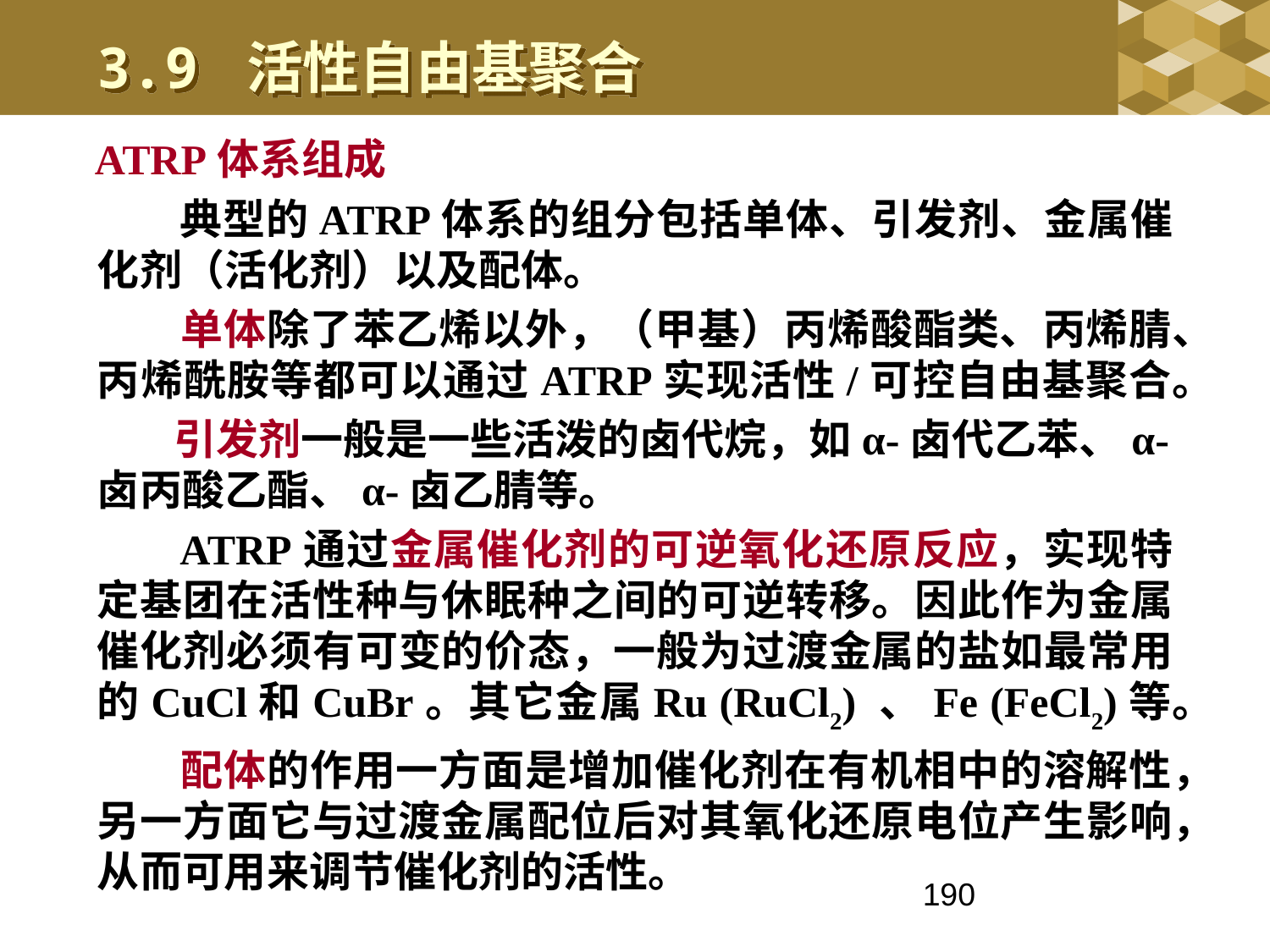

3.9 活性自由基聚合
ATRP体系组成
       典型的ATRP体系的组分包括单体、引发剂、金属催化剂（活化剂）以及配体。
       单体除了苯乙烯以外，（甲基）丙烯酸酯类、丙烯腈、丙烯酰胺等都可以通过ATRP实现活性/可控自由基聚合。
       引发剂一般是一些活泼的卤代烷，如α-卤代乙苯、α-卤丙酸乙酯、α-卤乙腈等。
       ATRP通过金属催化剂的可逆氧化还原反应，实现特定基团在活性种与休眠种之间的可逆转移。因此作为金属催化剂必须有可变的价态，一般为过渡金属的盐如最常用的CuCl和CuBr。其它金属Ru (RuCl2) 、Fe (FeCl2)等。
       配体的作用一方面是增加催化剂在有机相中的溶解性，另一方面它与过渡金属配位后对其氧化还原电位产生影响，从而可用来调节催化剂的活性。
190